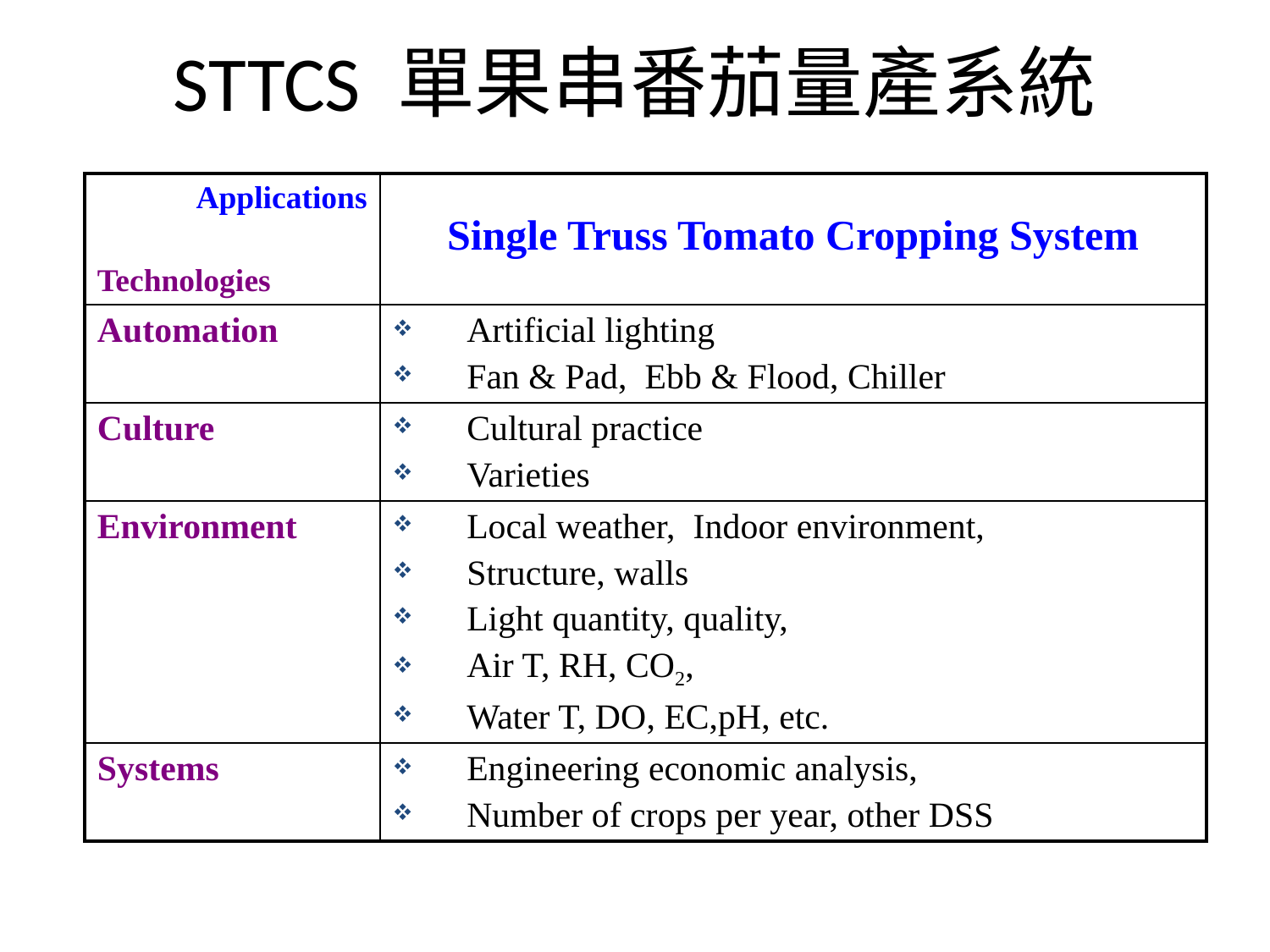

# STTCS 單果串番茄量產系統
| Applications Technologies | Single Truss Tomato Cropping System |
| --- | --- |
| Automation | Artificial lighting Fan & Pad, Ebb & Flood, Chiller |
| Culture | Cultural practice Varieties |
| Environment | Local weather, Indoor environment, Structure, walls Light quantity, quality, Air T, RH, CO2, Water T, DO, EC,pH, etc. |
| Systems | Engineering economic analysis, Number of crops per year, other DSS |